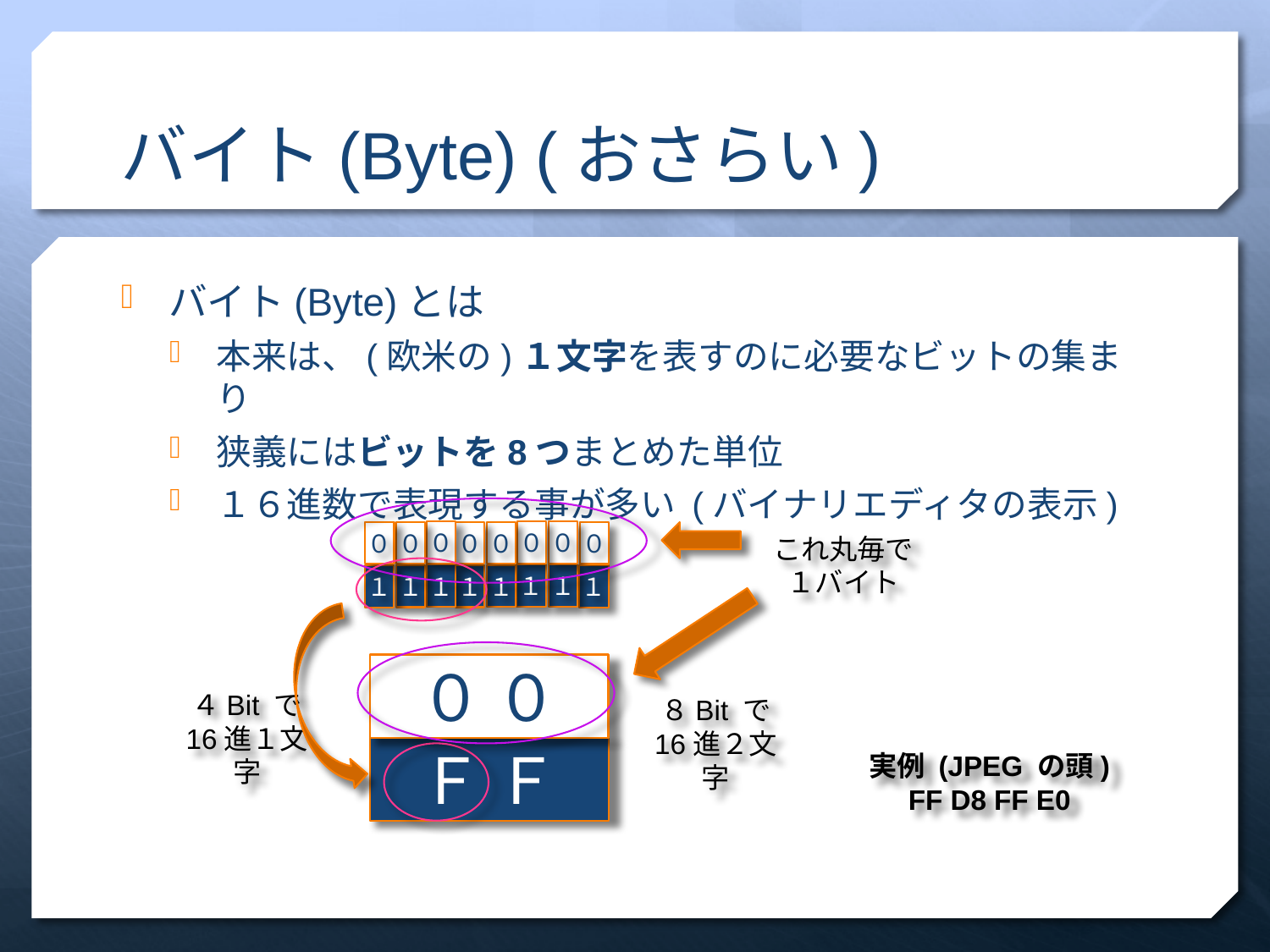

# バイト(Byte) (おさらい)
バイト(Byte)とは
本来は、(欧米の)１文字を表すのに必要なビットの集まり
狭義にはビットを8つまとめた単位
１６進数で表現する事が多い (バイナリエディタの表示)

これ丸毎で
１バイト

０

１

０

１

０

１

０

１

０

１

０

１

０

１

０

１

０ ０
４Bit で
16進１文字
８Bit で
16進２文字
実例 (JPEG の頭)
FF D8 FF E0
Ｆ Ｆ